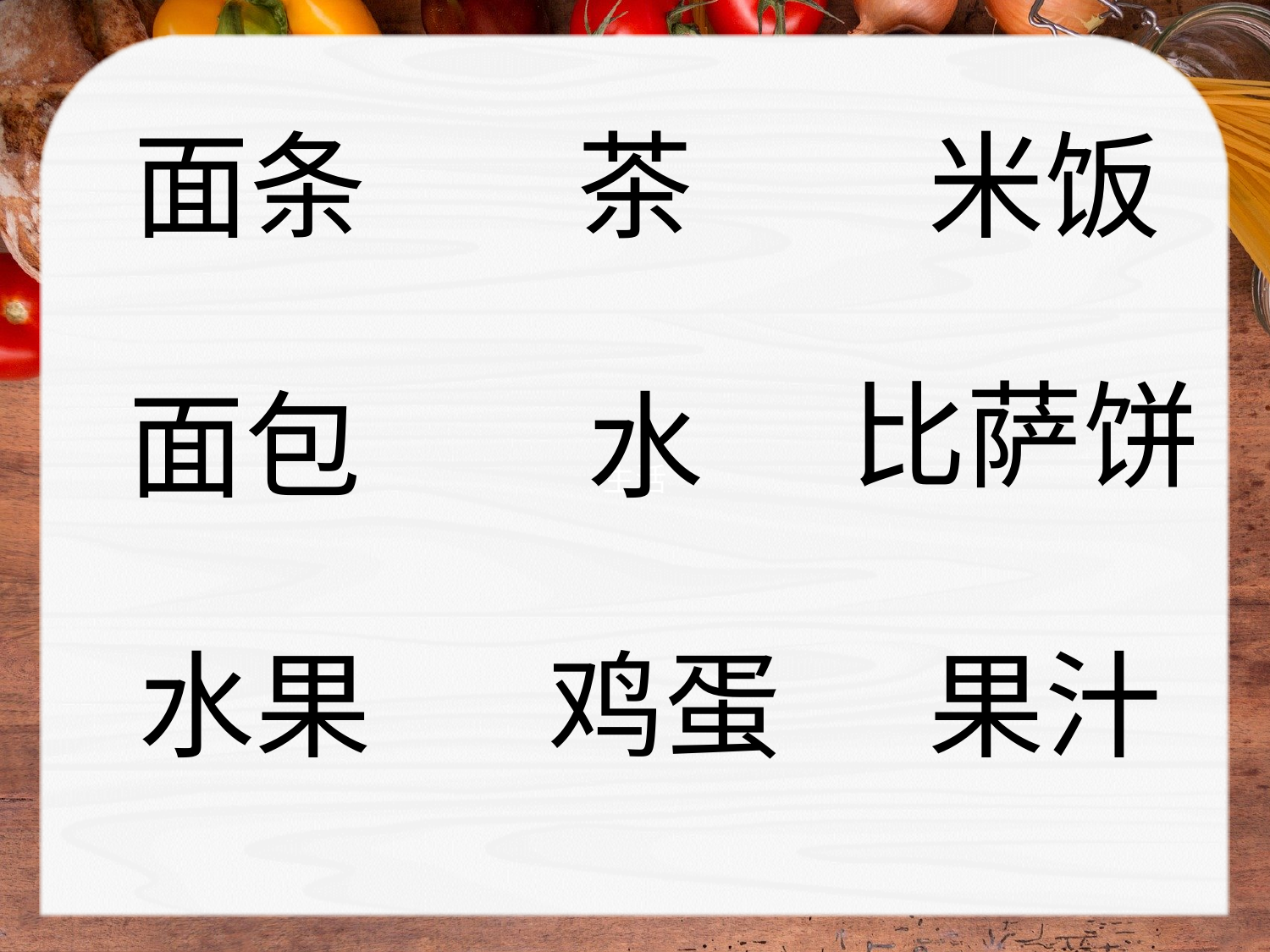

面条
茶
米饭
比萨饼
面包
水
水果
鸡蛋
果汁